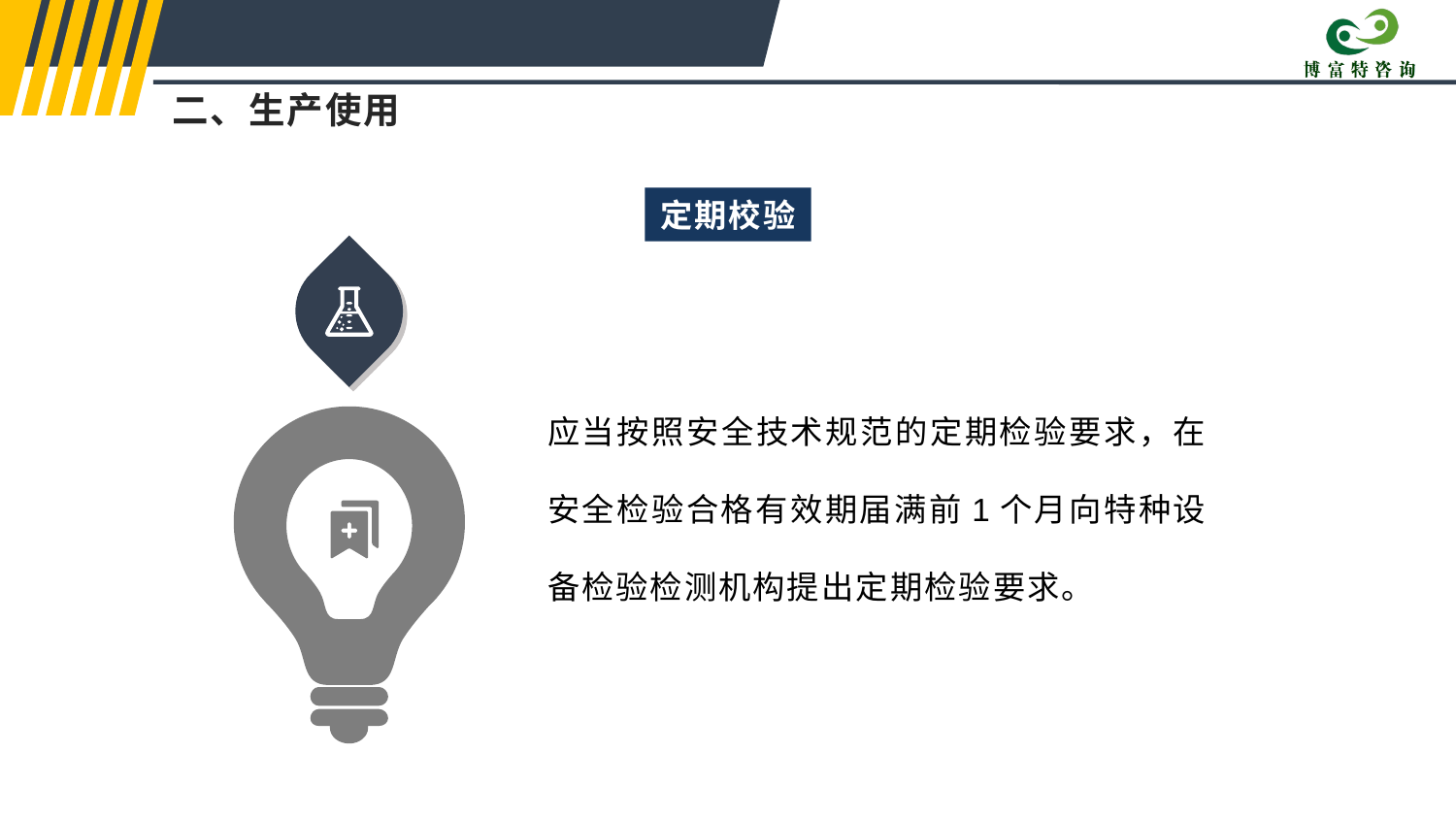

二、生产使用
定期校验

应当按照安全技术规范的定期检验要求，在安全检验合格有效期届满前1个月向特种设备检验检测机构提出定期检验要求。